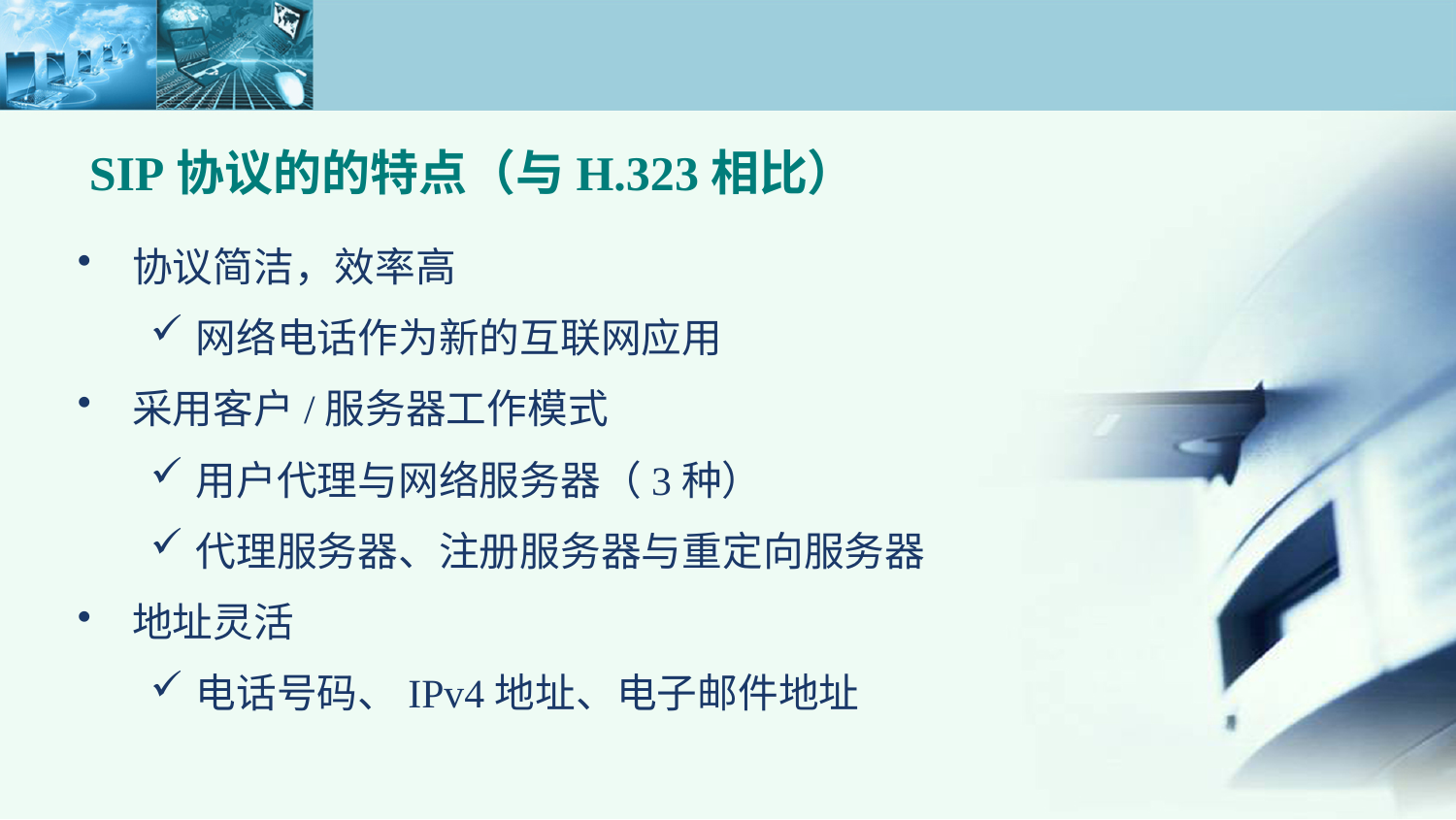

SIP协议的的特点（与H.323相比）
协议简洁，效率高
网络电话作为新的互联网应用
采用客户/服务器工作模式
用户代理与网络服务器（3种）
代理服务器、注册服务器与重定向服务器
地址灵活
电话号码、IPv4地址、电子邮件地址